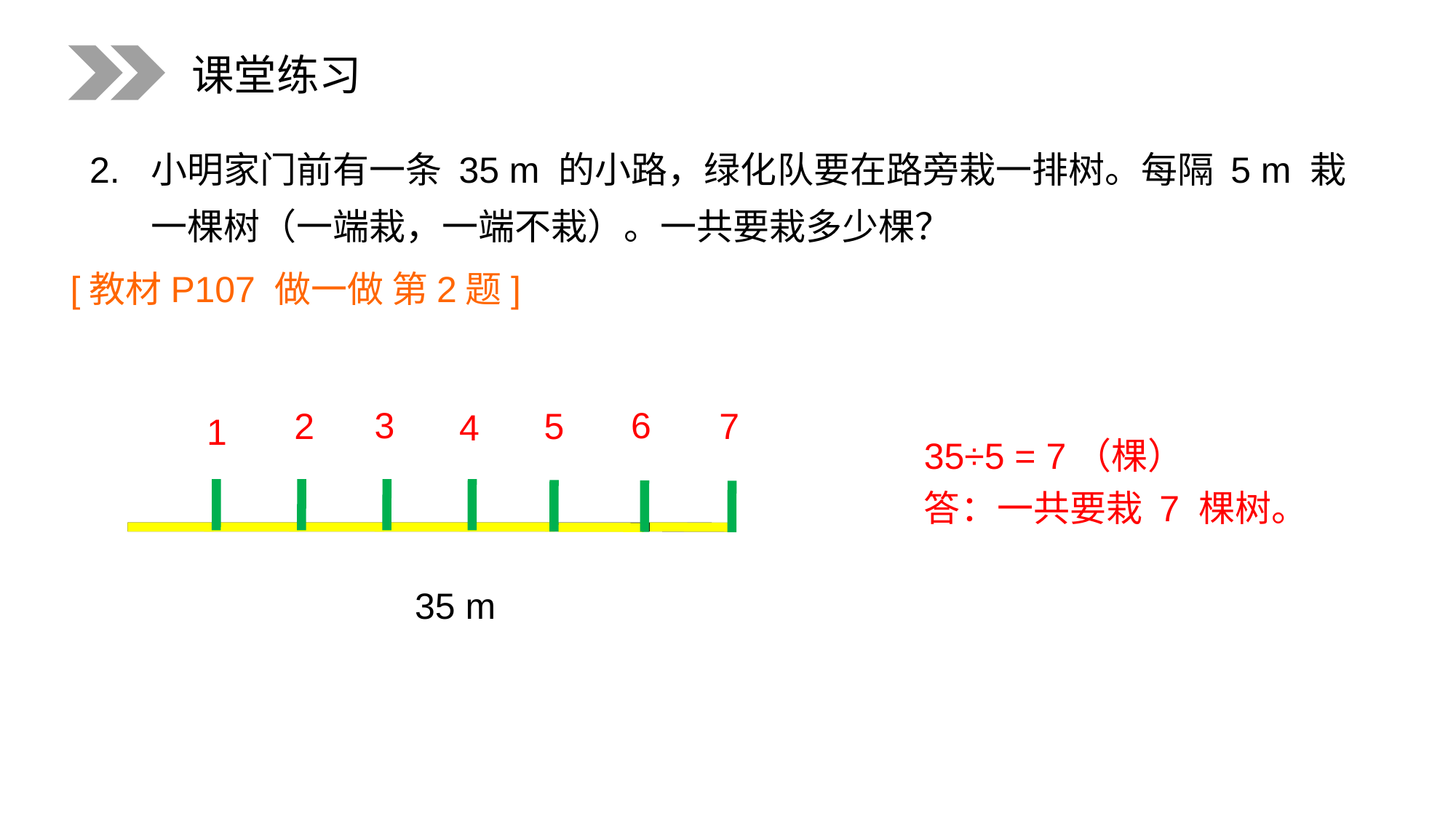

课堂练习
小明家门前有一条 35 m 的小路，绿化队要在路旁栽一排树。每隔 5 m 栽一棵树（一端栽，一端不栽）。一共要栽多少棵？
[教材P107 做一做 第2题]
3
6
2
5
7
4
1
35÷5 = 7（棵）
答：一共要栽 7 棵树。

35 m